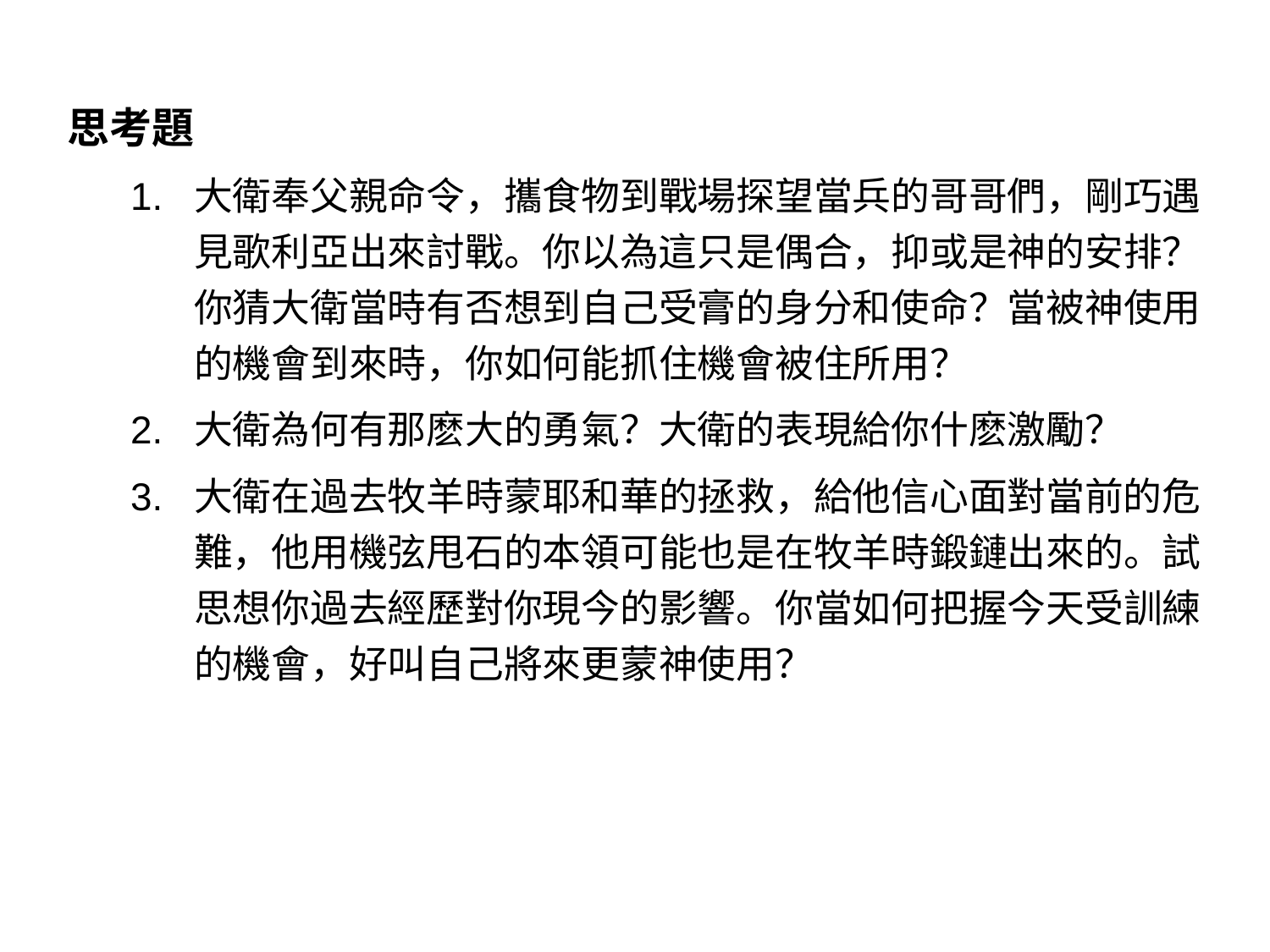

思考題
大衛奉父親命令，攜食物到戰場探望當兵的哥哥們，剛巧遇見歌利亞出來討戰。你以為這只是偶合，抑或是神的安排？你猜大衛當時有否想到自己受膏的身分和使命？當被神使用的機會到來時，你如何能抓住機會被住所用？
大衛為何有那麽大的勇氣？大衛的表現給你什麽激勵？
大衛在過去牧羊時蒙耶和華的拯救，給他信心面對當前的危難，他用機弦甩石的本領可能也是在牧羊時鍛鏈出來的。試思想你過去經歷對你現今的影響。你當如何把握今天受訓練的機會，好叫自己將來更蒙神使用？